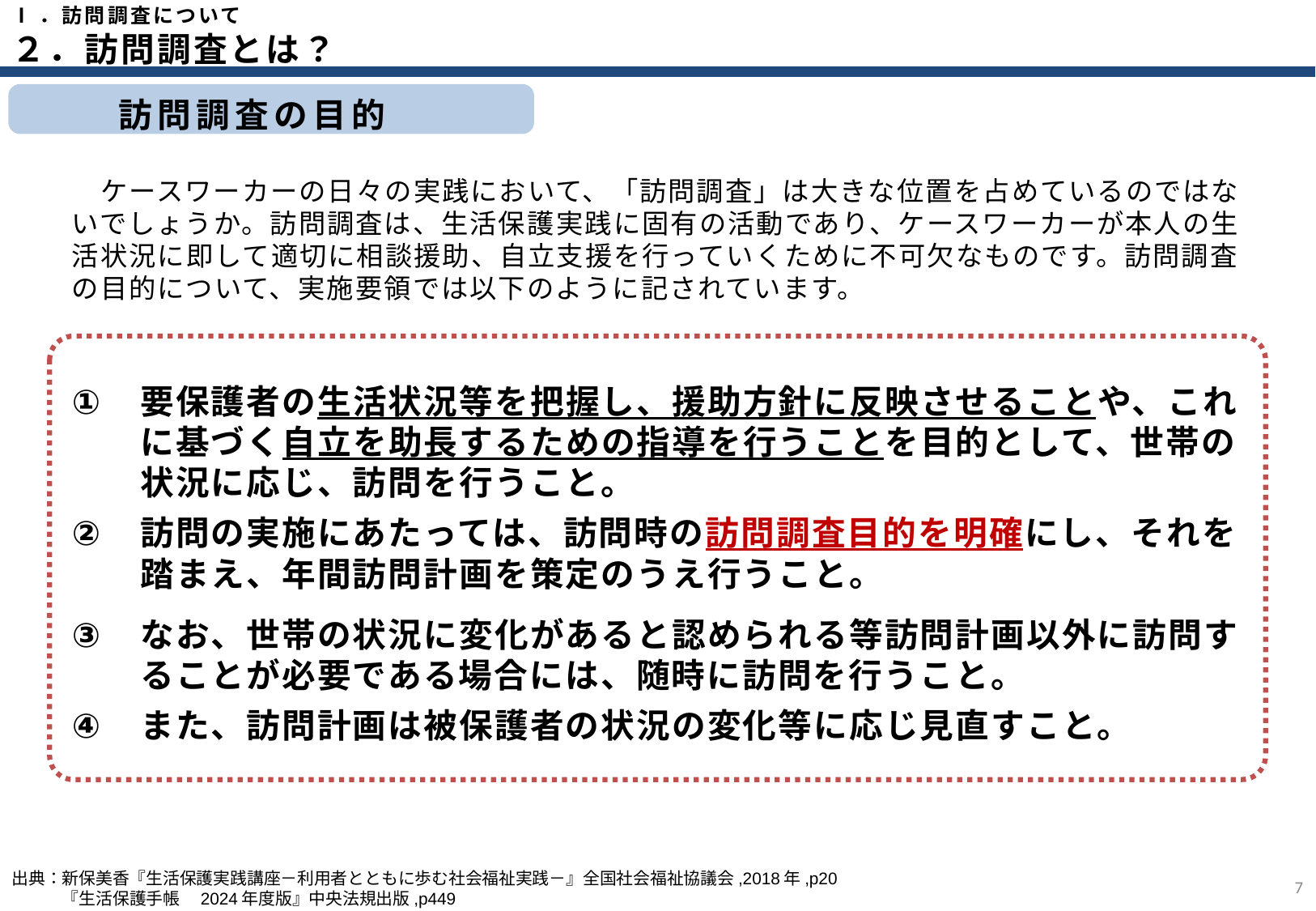

Ⅰ．訪問調査について
２．訪問調査とは？
訪問調査の目的
　ケースワーカーの日々の実践において、「訪問調査」は大きな位置を占めているのではないでしょうか。訪問調査は、生活保護実践に固有の活動であり、ケースワーカーが本人の生活状況に即して適切に相談援助、自立支援を行っていくために不可欠なものです。訪問調査の目的について、実施要領では以下のように記されています。

要保護者の生活状況等を把握し、援助方針に反映させることや、これに基づく自立を助長するための指導を行うことを目的として、世帯の状況に応じ、訪問を行うこと。
訪問の実施にあたっては、訪問時の訪問調査目的を明確にし、それを踏まえ、年間訪問計画を策定のうえ行うこと。
なお、世帯の状況に変化があると認められる等訪問計画以外に訪問することが必要である場合には、随時に訪問を行うこと。
また、訪問計画は被保護者の状況の変化等に応じ見直すこと。
7
出典：新保美香『生活保護実践講座－利用者とともに歩む社会福祉実践－』全国社会福祉協議会,2018年,p20
　　　『生活保護手帳　2024年度版』中央法規出版,p449